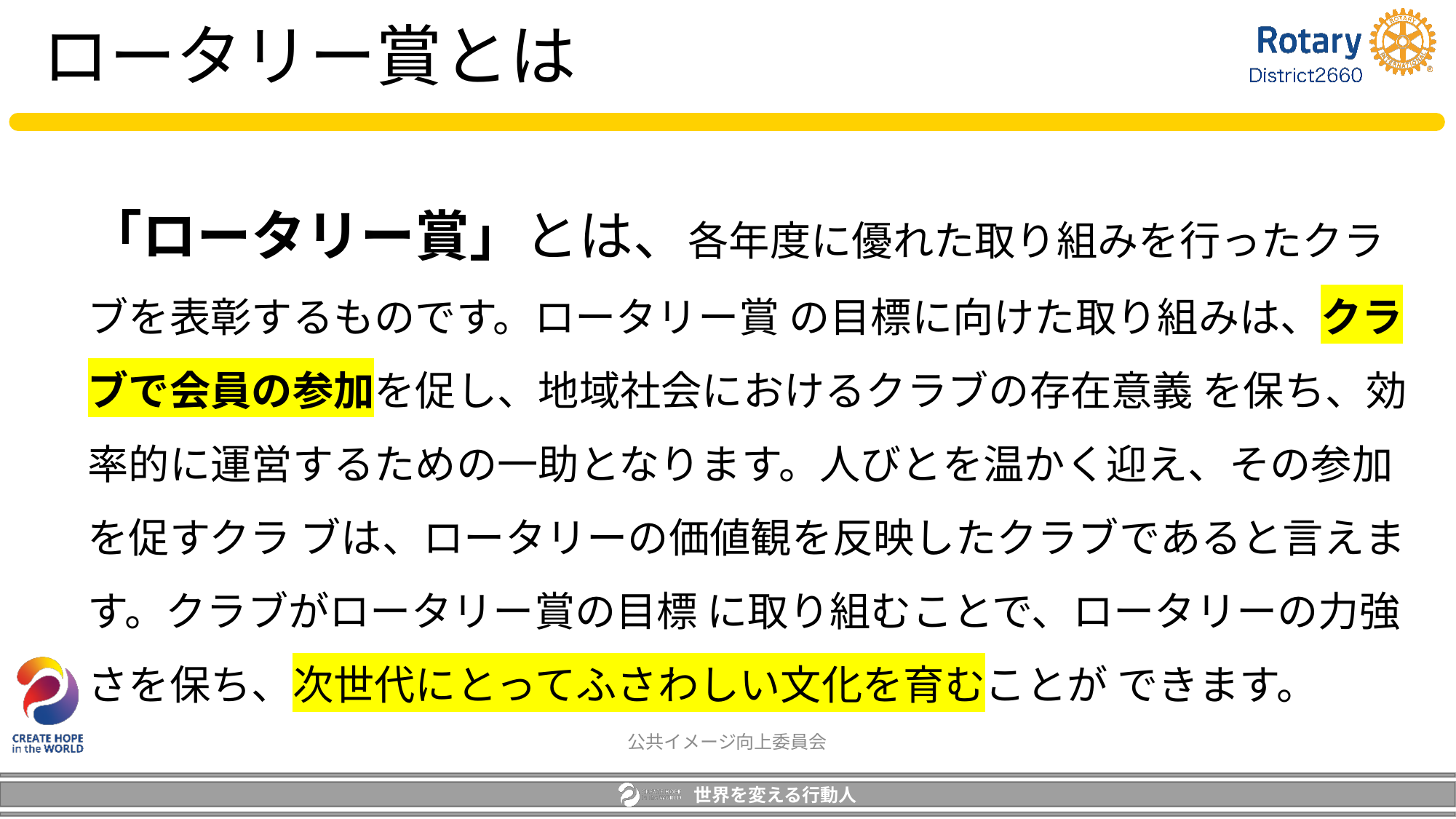

# ロータリー賞とは
「ロータリー賞」とは、各年度に優れた取り組みを行ったクラブを表彰するものです。ロータリー賞 の目標に向けた取り組みは、クラブで会員の参加を促し、地域社会におけるクラブの存在意義 を保ち、効率的に運営するための一助となります。人びとを温かく迎え、その参加を促すクラ ブは、ロータリーの価値観を反映したクラブであると言えます。クラブがロータリー賞の目標 に取り組むことで、ロータリーの力強さを保ち、次世代にとってふさわしい文化を育むことが できます。